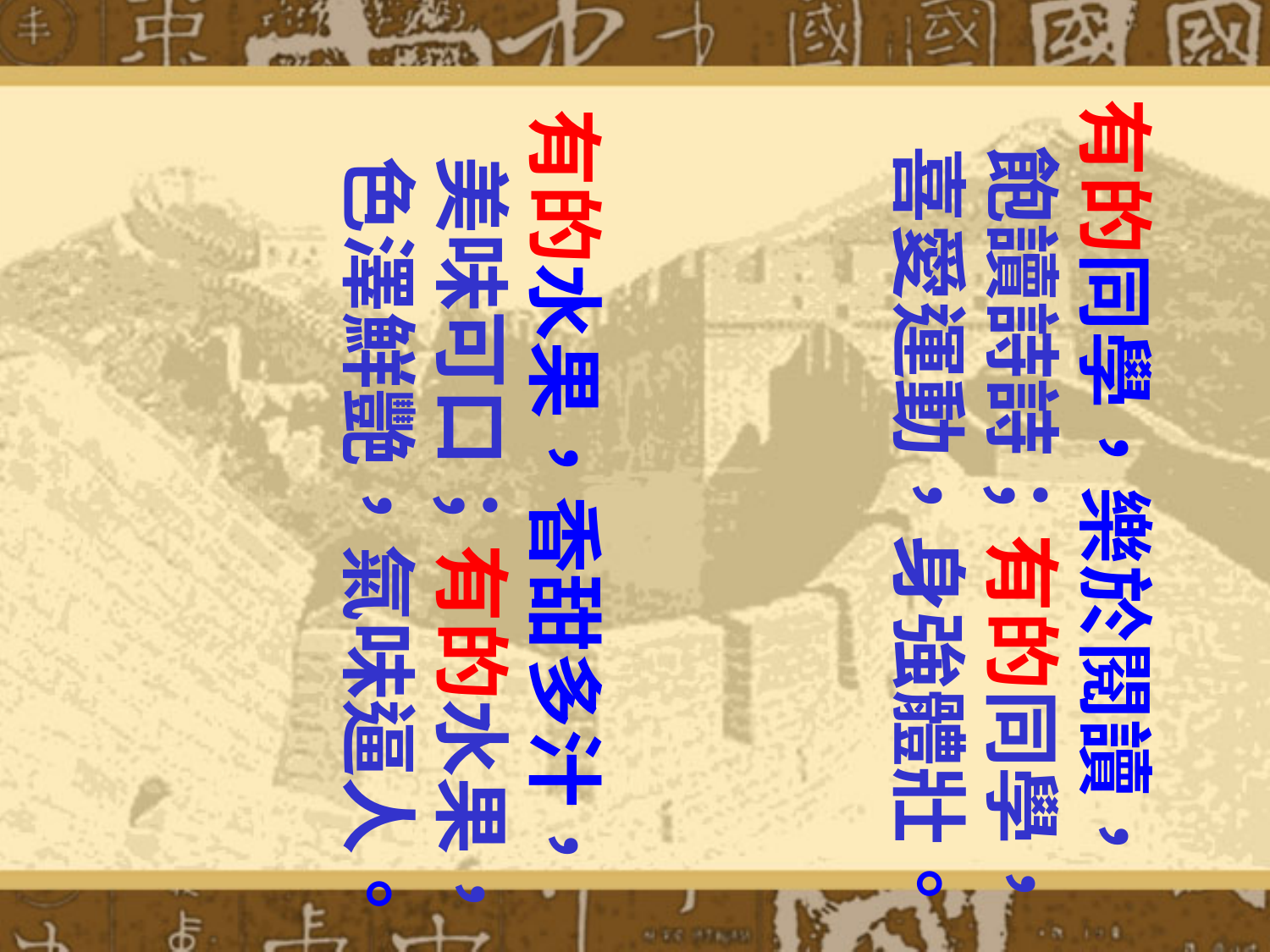

有的同學，樂於閱讀，飽讀詩詩；有的同學，喜愛運動，身強體壯。
有的水果，香甜多汁，美味可口；有的水果，色澤鮮艷，氣味逼人。